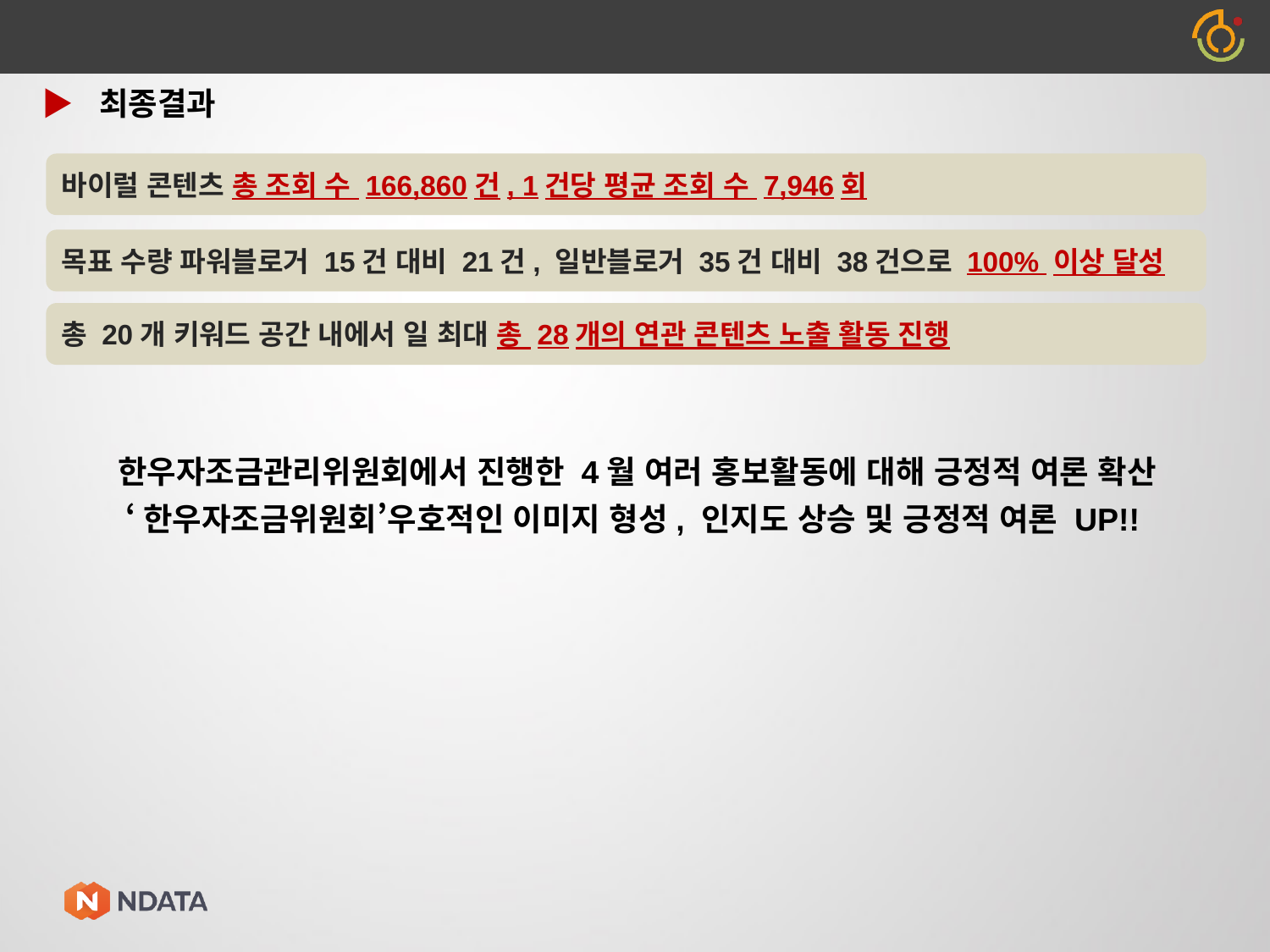

5. 최종결과
▶  최종결과
바이럴 콘텐츠 총 조회 수 166,860건, 1건당 평균 조회 수 7,946회
목표 수량 파워블로거 15건 대비 21건, 일반블로거 35건 대비 38건으로 100% 이상 달성
총 20개 키워드 공간 내에서 일 최대 총 28개의 연관 콘텐츠 노출 활동 진행
한우자조금관리위원회에서 진행한 4월 여러 홍보활동에 대해 긍정적 여론 확산
‘한우자조금위원회’우호적인 이미지 형성, 인지도 상승 및 긍정적 여론 UP!!